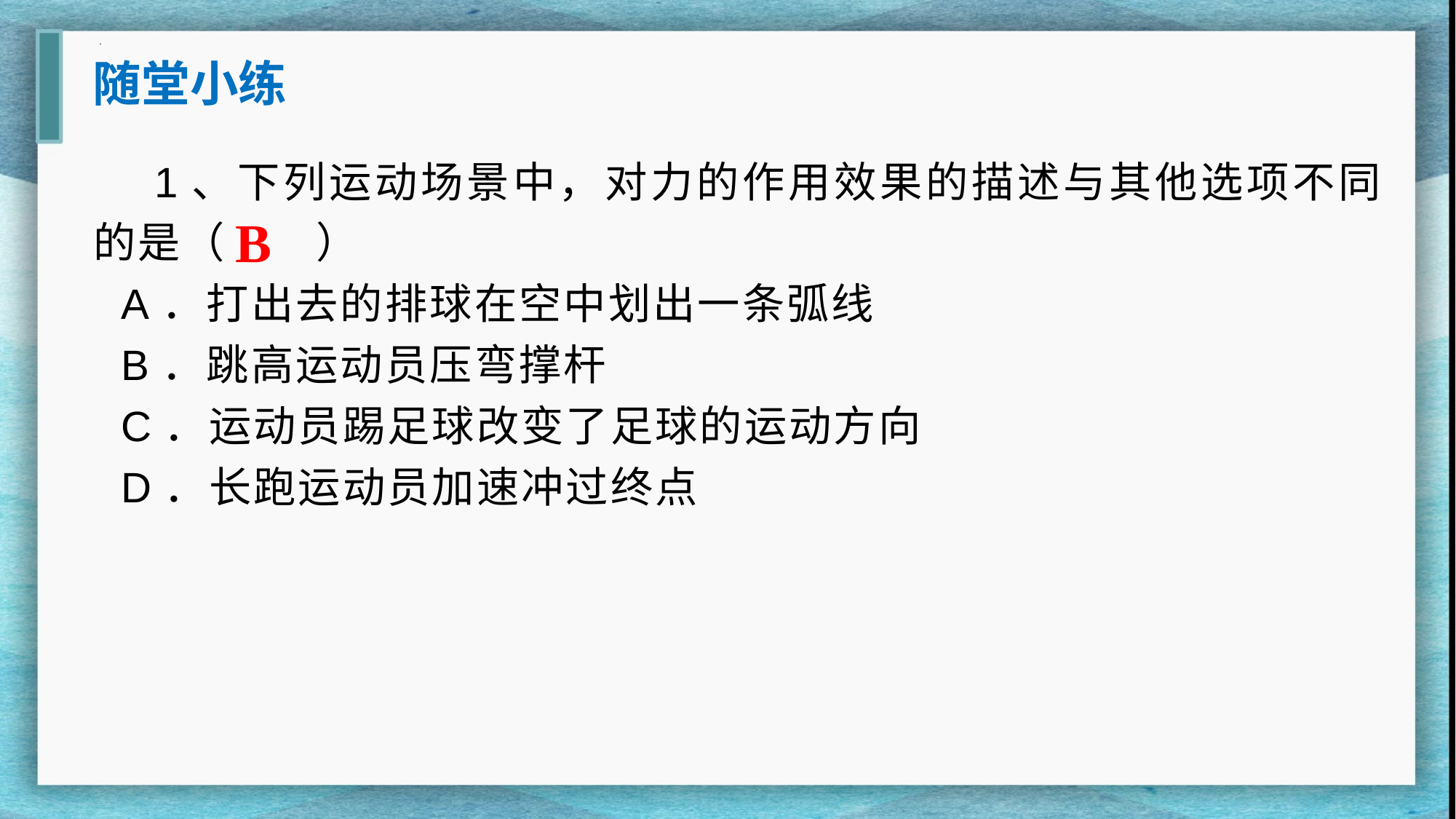

随堂小练
    1、下列运动场景中，对力的作用效果的描述与其他选项不同的是（　　）
  A．打出去的排球在空中划出一条弧线
  B．跳高运动员压弯撑杆
  C．运动员踢足球改变了足球的运动方向
  D．长跑运动员加速冲过终点

B